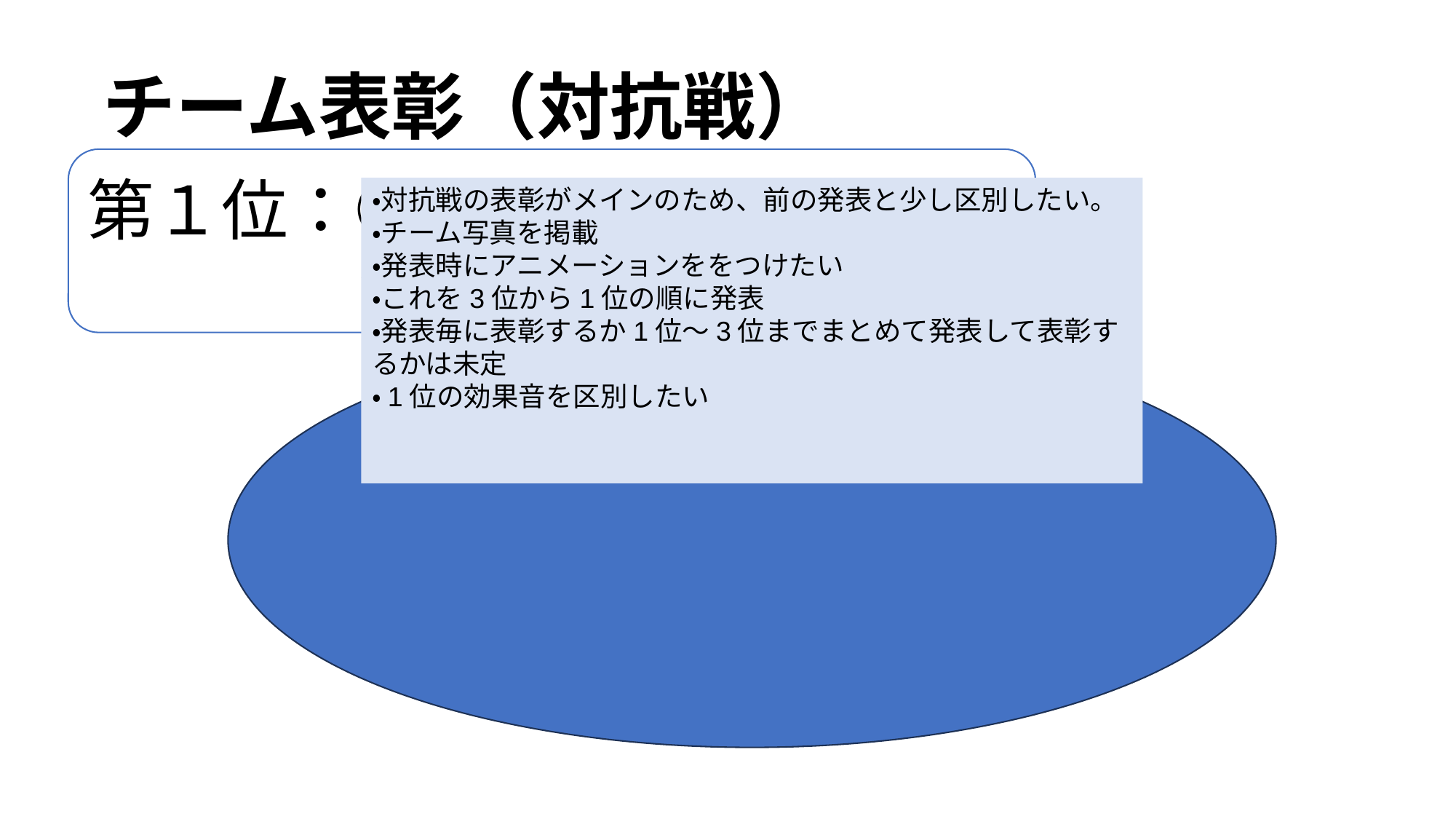

# チーム表彰（対抗戦）
第１位：○○チーム
　　　　　分　秒　全体順位　位
・対抗戦の表彰がメインのため、前の発表と少し区別したい。
・チーム写真を掲載
・発表時にアニメーションををつけたい
・これを3位から1位の順に発表
・発表毎に表彰するか1位～3位までまとめて発表して表彰するかは未定
・1位の効果音を区別したい